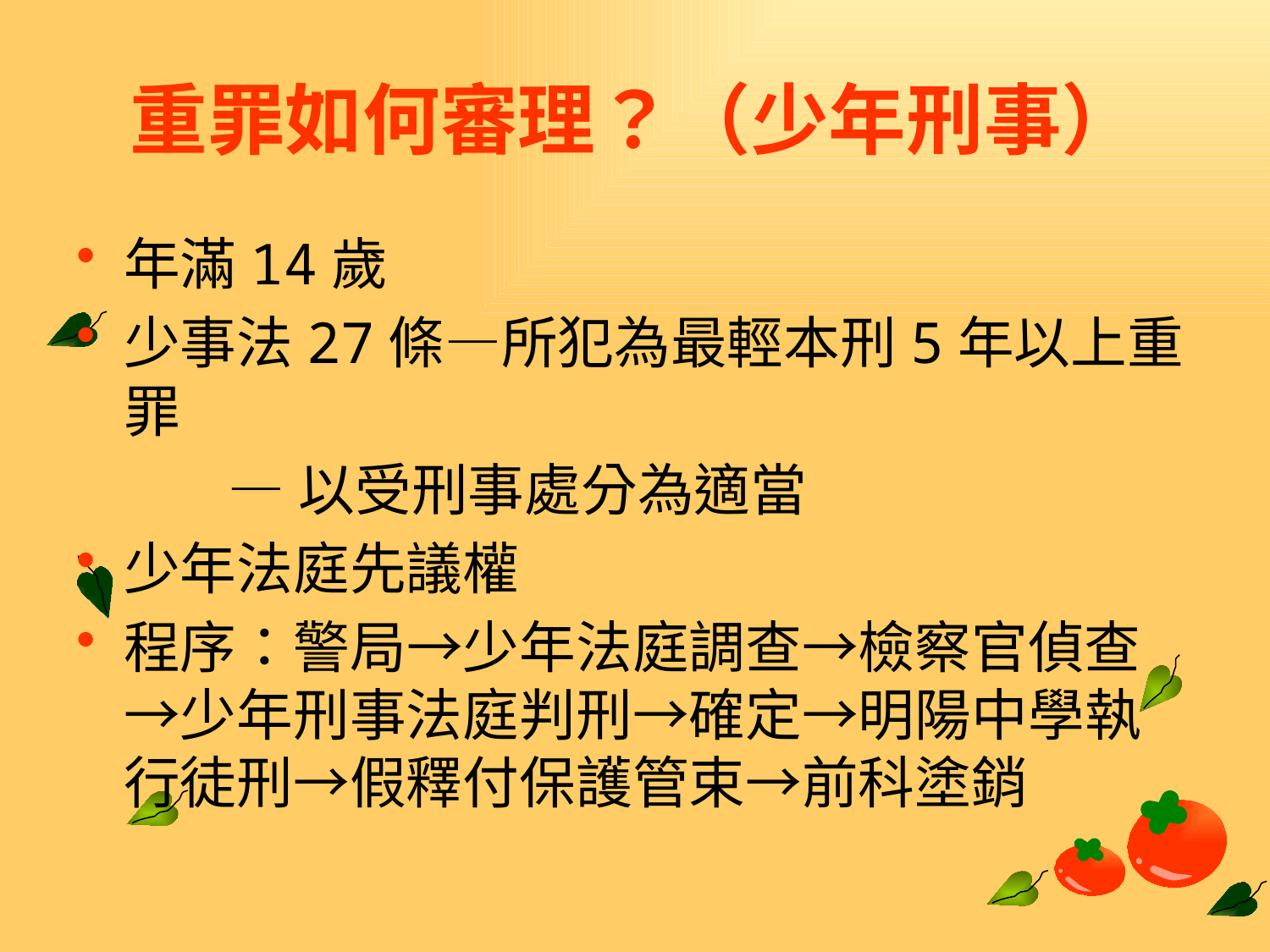

# 重罪如何審理？（少年刑事）
年滿14歲
少事法27條—所犯為最輕本刑5年以上重罪
            —以受刑事處分為適當
少年法庭先議權
程序：警局→少年法庭調查→檢察官偵查→少年刑事法庭判刑→確定→明陽中學執行徒刑→假釋付保護管束→前科塗銷